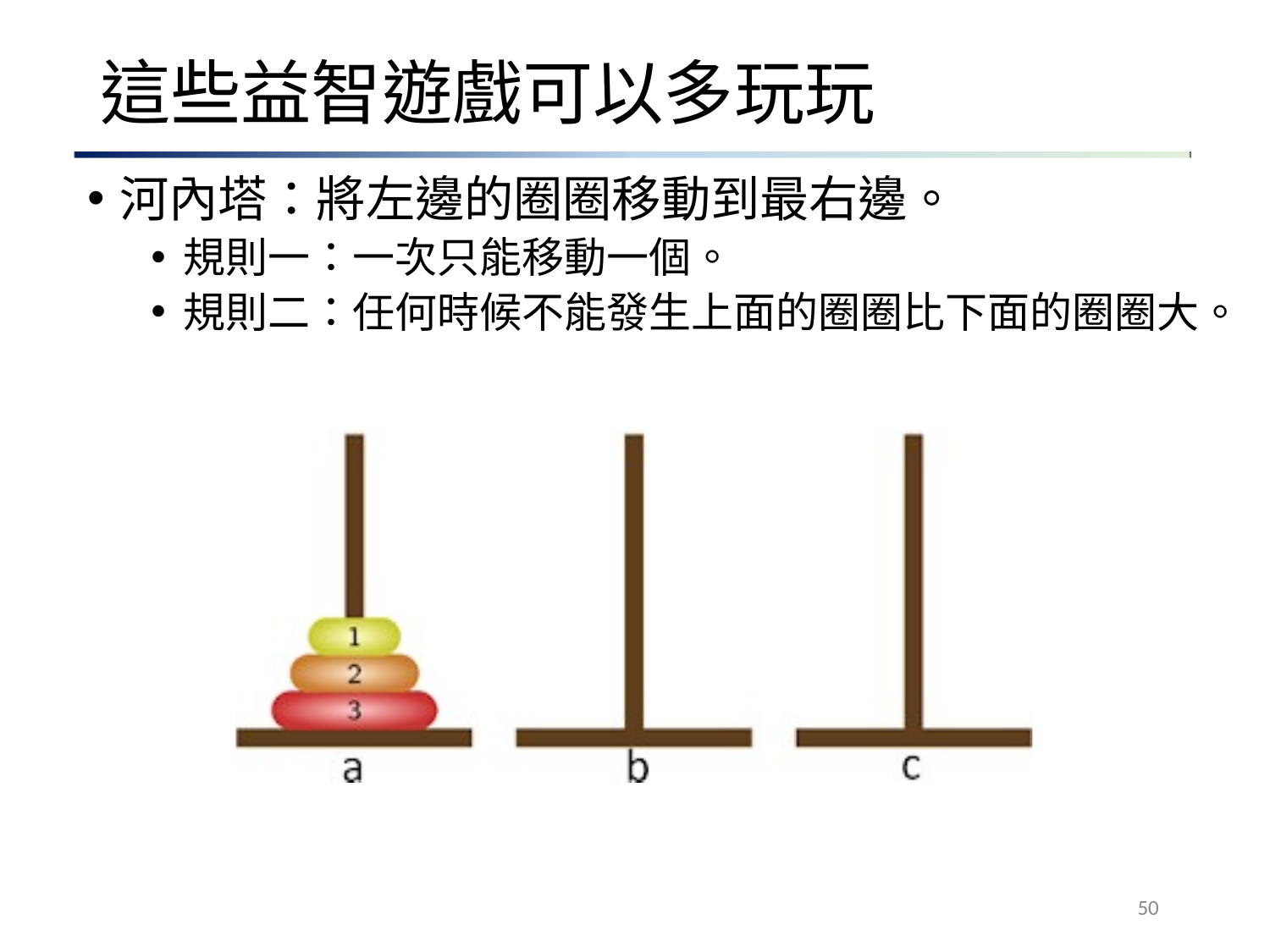

# 這些益智遊戲可以多玩玩
河內塔：將左邊的圈圈移動到最右邊。
規則一：一次只能移動一個。
規則二：任何時候不能發生上面的圈圈比下面的圈圈大。

50